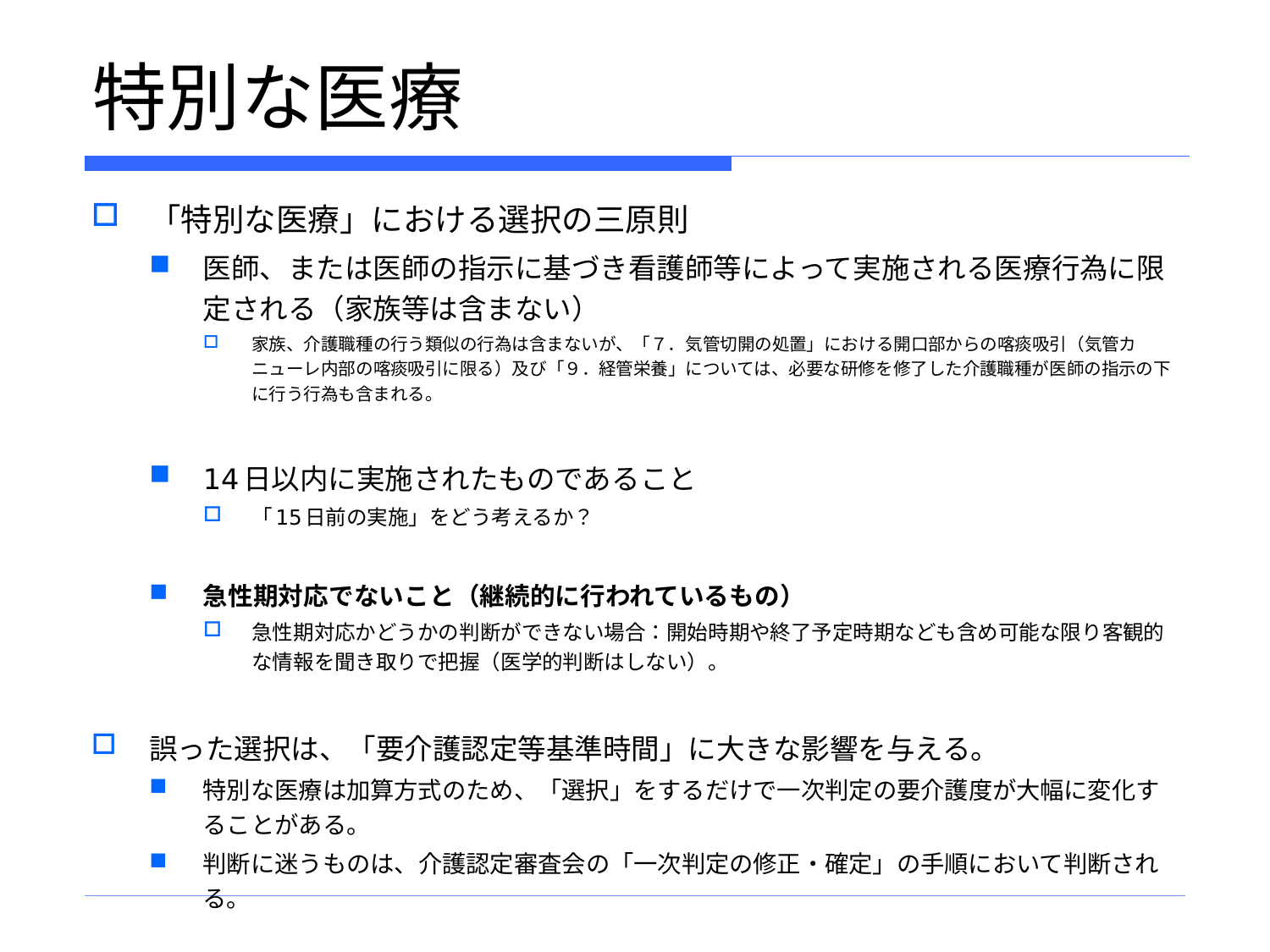

# 特別な医療
「特別な医療」における選択の三原則
医師、または医師の指示に基づき看護師等によって実施される医療行為に限定される（家族等は含まない）
家族、介護職種の行う類似の行為は含まないが、「７．気管切開の処置」における開口部からの喀痰吸引（気管カニューレ内部の喀痰吸引に限る）及び「９．経管栄養」については、必要な研修を修了した介護職種が医師の指示の下に行う行為も含まれる。

14日以内に実施されたものであること
「15日前の実施」をどう考えるか？

急性期対応でないこと（継続的に行われているもの）
急性期対応かどうかの判断ができない場合：開始時期や終了予定時期なども含め可能な限り客観的な情報を聞き取りで把握（医学的判断はしない）。

誤った選択は、「要介護認定等基準時間」に大きな影響を与える。
特別な医療は加算方式のため、「選択」をするだけで一次判定の要介護度が大幅に変化することがある。
判断に迷うものは、介護認定審査会の「一次判定の修正・確定」の手順において判断される。